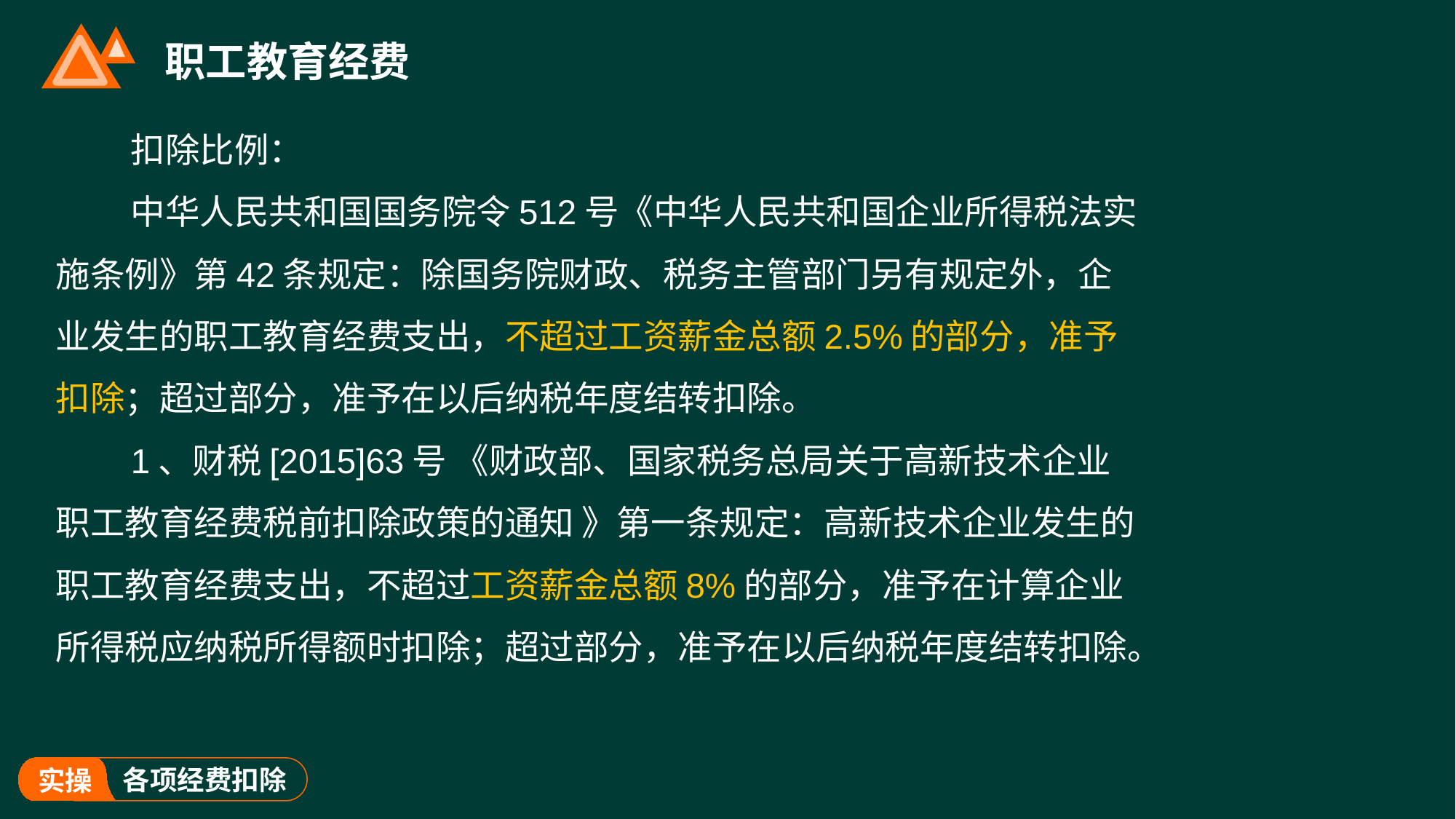

# 职工教育经费
扣除比例：
中华人民共和国国务院令512号《中华人民共和国企业所得税法实施条例》第42条规定：除国务院财政、税务主管部门另有规定外，企业发生的职工教育经费支出，不超过工资薪金总额2.5%的部分，准予扣除；超过部分，准予在以后纳税年度结转扣除。
1、财税[2015]63号 《财政部、国家税务总局关于高新技术企业职工教育经费税前扣除政策的通知 》第一条规定：高新技术企业发生的职工教育经费支出，不超过工资薪金总额8%的部分，准予在计算企业所得税应纳税所得额时扣除；超过部分，准予在以后纳税年度结转扣除。